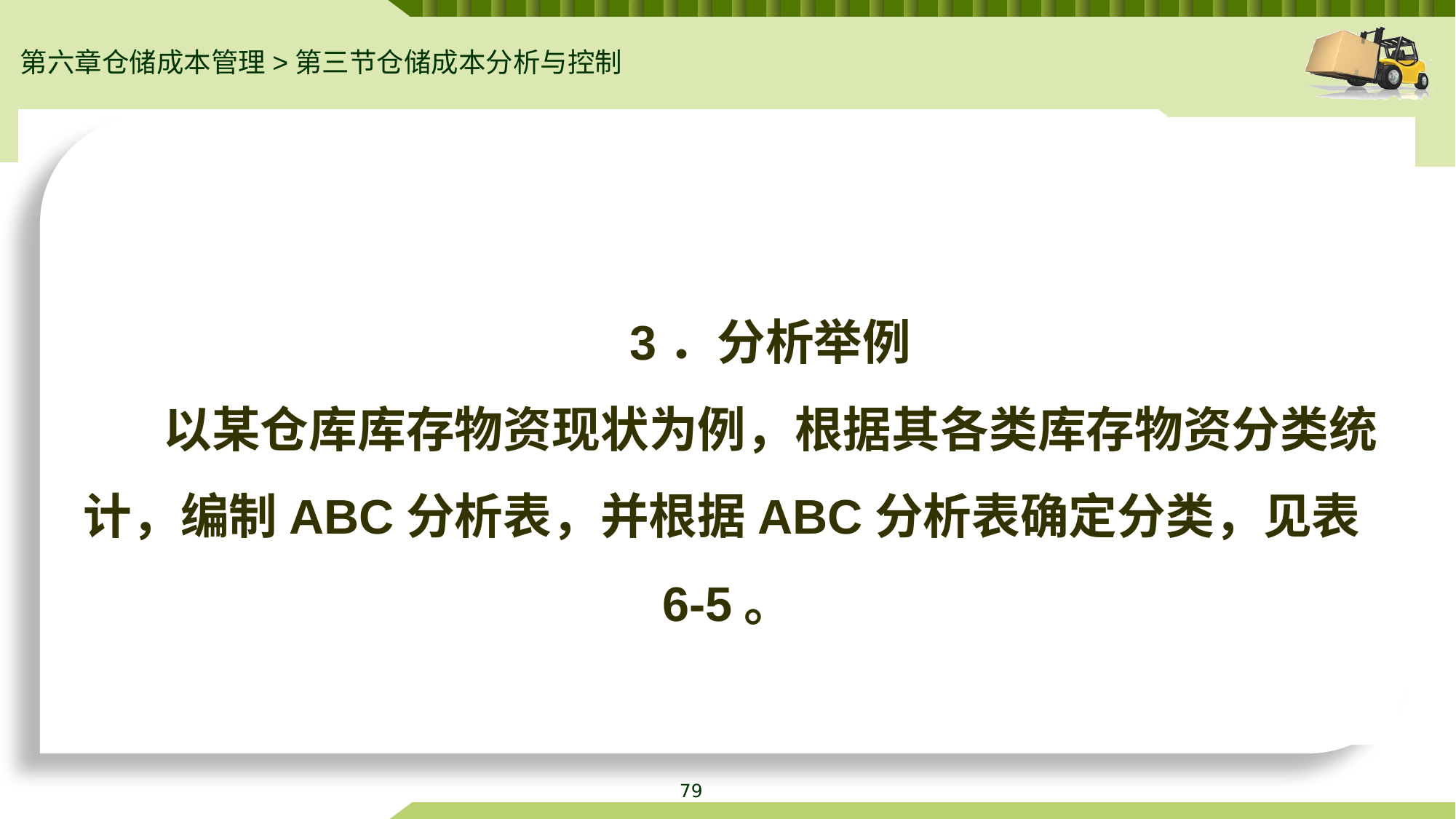

第六章仓储成本管理>第三节仓储成本分析与控制
3．分析举例
以某仓库库存物资现状为例，根据其各类库存物资分类统计，编制ABC分析表，并根据ABC分析表确定分类，见表6-5。